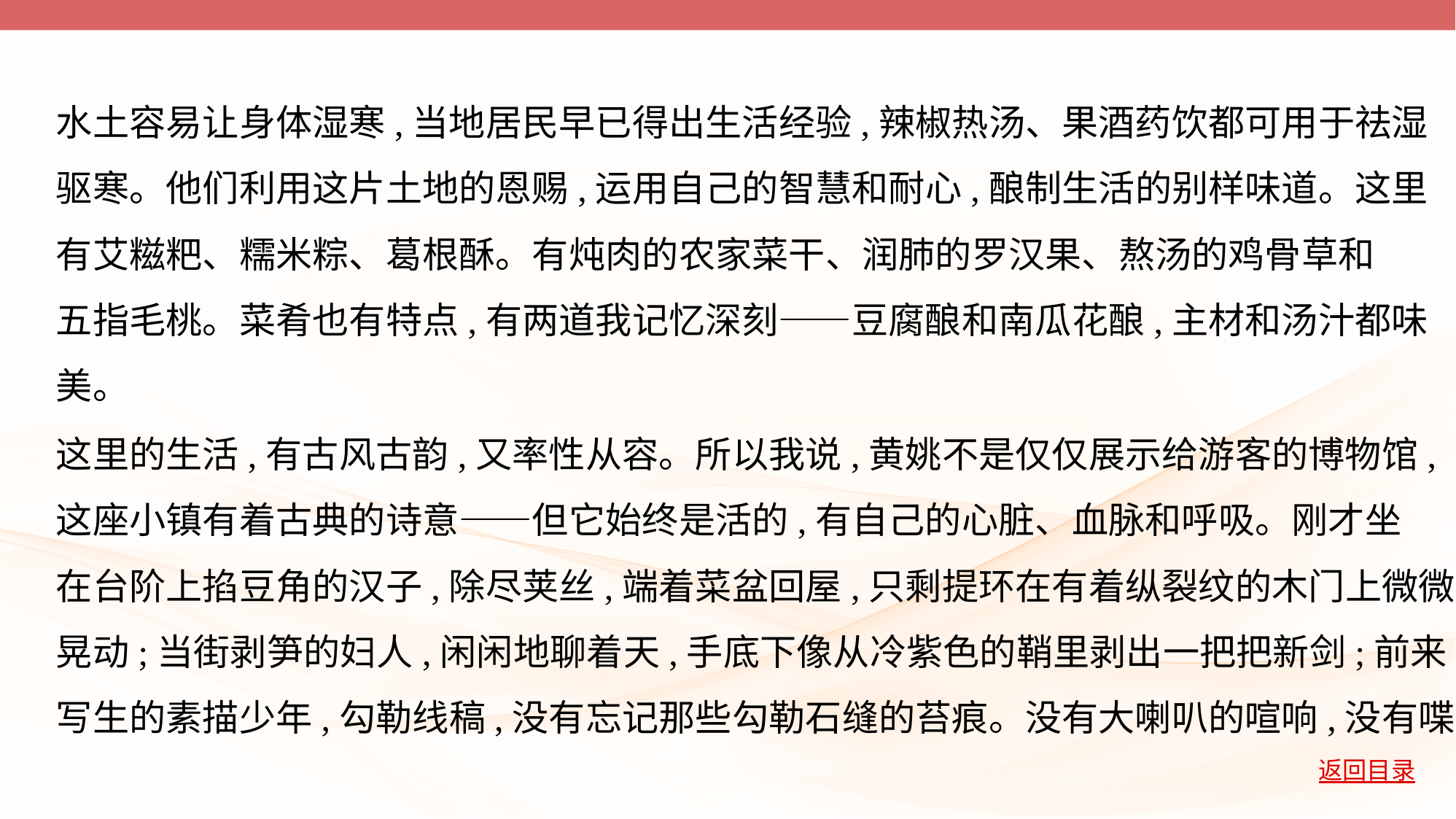

水土容易让身体湿寒,当地居民早已得出生活经验,辣椒热汤、果酒药饮都可用于祛湿
驱寒。他们利用这片土地的恩赐,运用自己的智慧和耐心,酿制生活的别样味道。这里
有艾糍粑、糯米粽、葛根酥。有炖肉的农家菜干、润肺的罗汉果、熬汤的鸡骨草和
五指毛桃。菜肴也有特点,有两道我记忆深刻——豆腐酿和南瓜花酿,主材和汤汁都味
美。
这里的生活,有古风古韵,又率性从容。所以我说,黄姚不是仅仅展示给游客的博物馆,
这座小镇有着古典的诗意——但它始终是活的,有自己的心脏、血脉和呼吸。刚才坐
在台阶上掐豆角的汉子,除尽荚丝,端着菜盆回屋,只剩提环在有着纵裂纹的木门上微微
晃动;当街剥笋的妇人,闲闲地聊着天,手底下像从冷紫色的鞘里剥出一把把新剑;前来
写生的素描少年,勾勒线稿,没有忘记那些勾勒石缝的苔痕。没有大喇叭的喧响,没有喋